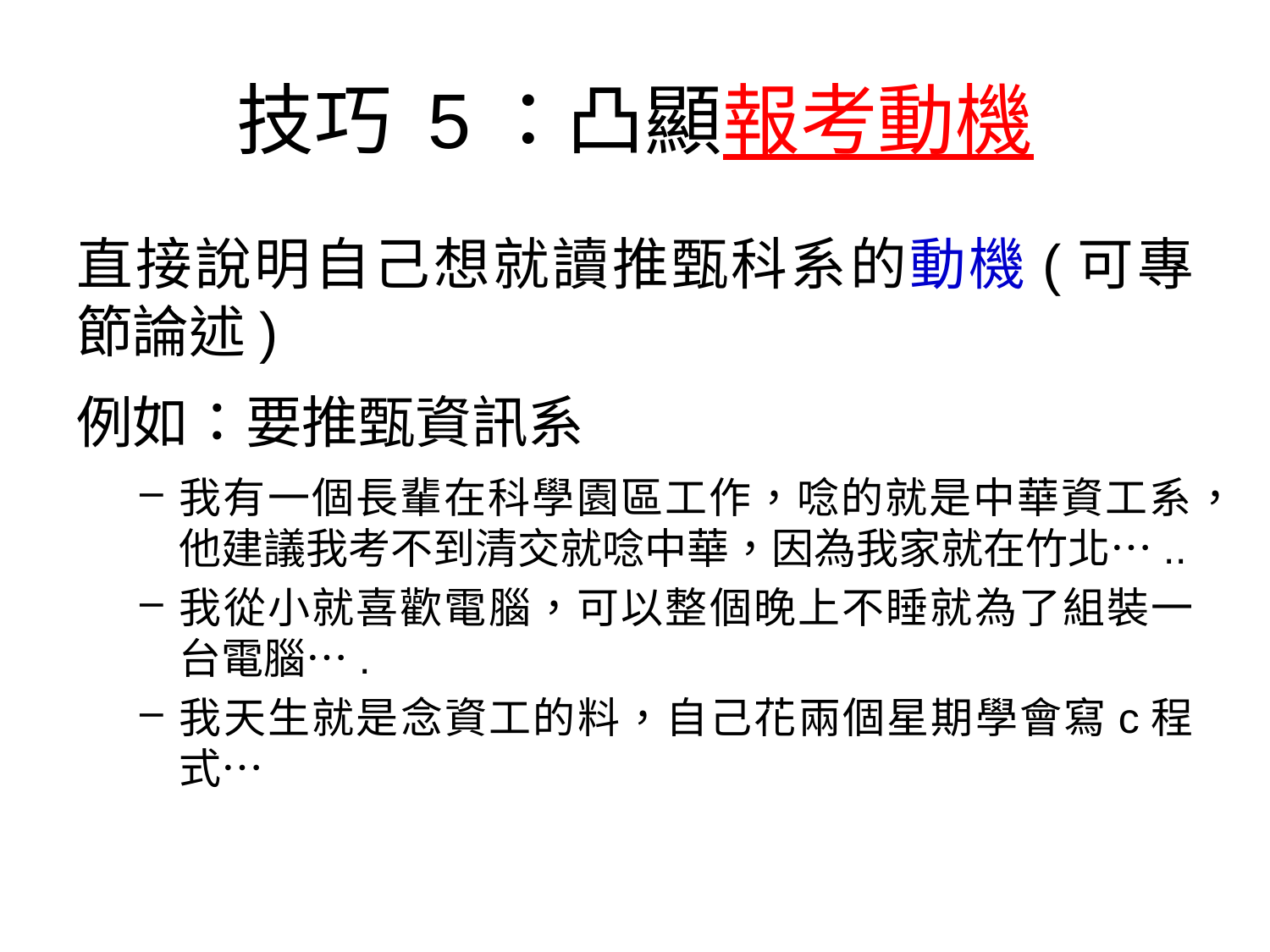

# 技巧 5：凸顯報考動機
直接說明自己想就讀推甄科系的動機(可專節論述)
例如：要推甄資訊系
我有一個長輩在科學園區工作，唸的就是中華資工系，他建議我考不到清交就唸中華，因為我家就在竹北…..
我從小就喜歡電腦，可以整個晚上不睡就為了組裝一台電腦….
我天生就是念資工的料，自己花兩個星期學會寫c程式…